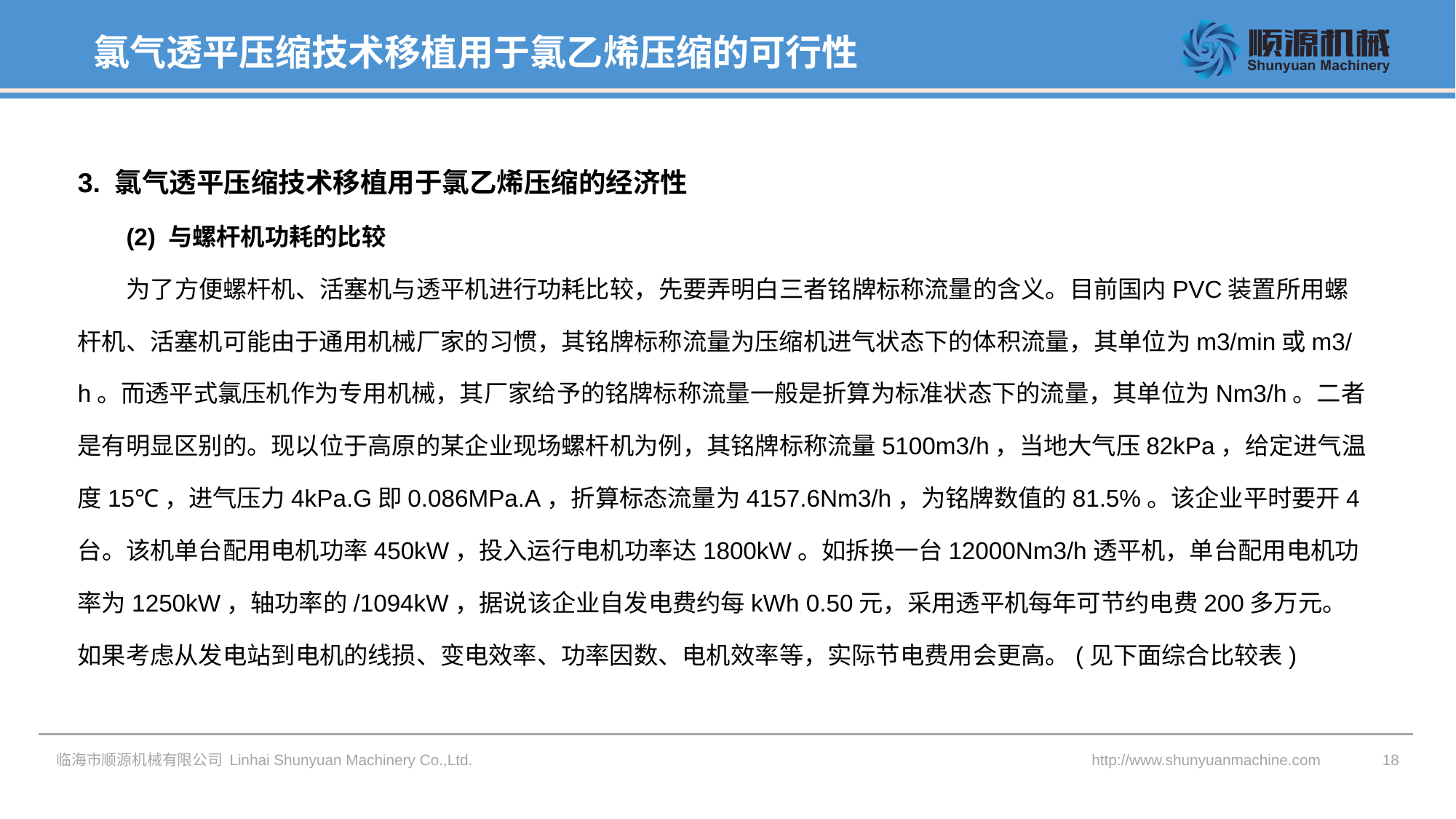

氯气透平压缩技术移植用于氯乙烯压缩的可行性
3. 氯气透平压缩技术移植用于氯乙烯压缩的经济性
(2) 与螺杆机功耗的比较
为了方便螺杆机、活塞机与透平机进行功耗比较，先要弄明白三者铭牌标称流量的含义。目前国内PVC装置所用螺杆机、活塞机可能由于通用机械厂家的习惯，其铭牌标称流量为压缩机进气状态下的体积流量，其单位为m3/min或m3/h。而透平式氯压机作为专用机械，其厂家给予的铭牌标称流量一般是折算为标准状态下的流量，其单位为Nm3/h。二者是有明显区别的。现以位于高原的某企业现场螺杆机为例，其铭牌标称流量5100m3/h，当地大气压82kPa，给定进气温度15℃，进气压力4kPa.G即0.086MPa.A，折算标态流量为4157.6Nm3/h，为铭牌数值的81.5%。该企业平时要开4台。该机单台配用电机功率450kW，投入运行电机功率达1800kW。如拆换一台12000Nm3/h透平机，单台配用电机功率为1250kW，轴功率的/1094kW，据说该企业自发电费约每kWh 0.50元，采用透平机每年可节约电费200多万元。如果考虑从发电站到电机的线损、变电效率、功率因数、电机效率等，实际节电费用会更高。(见下面综合比较表)